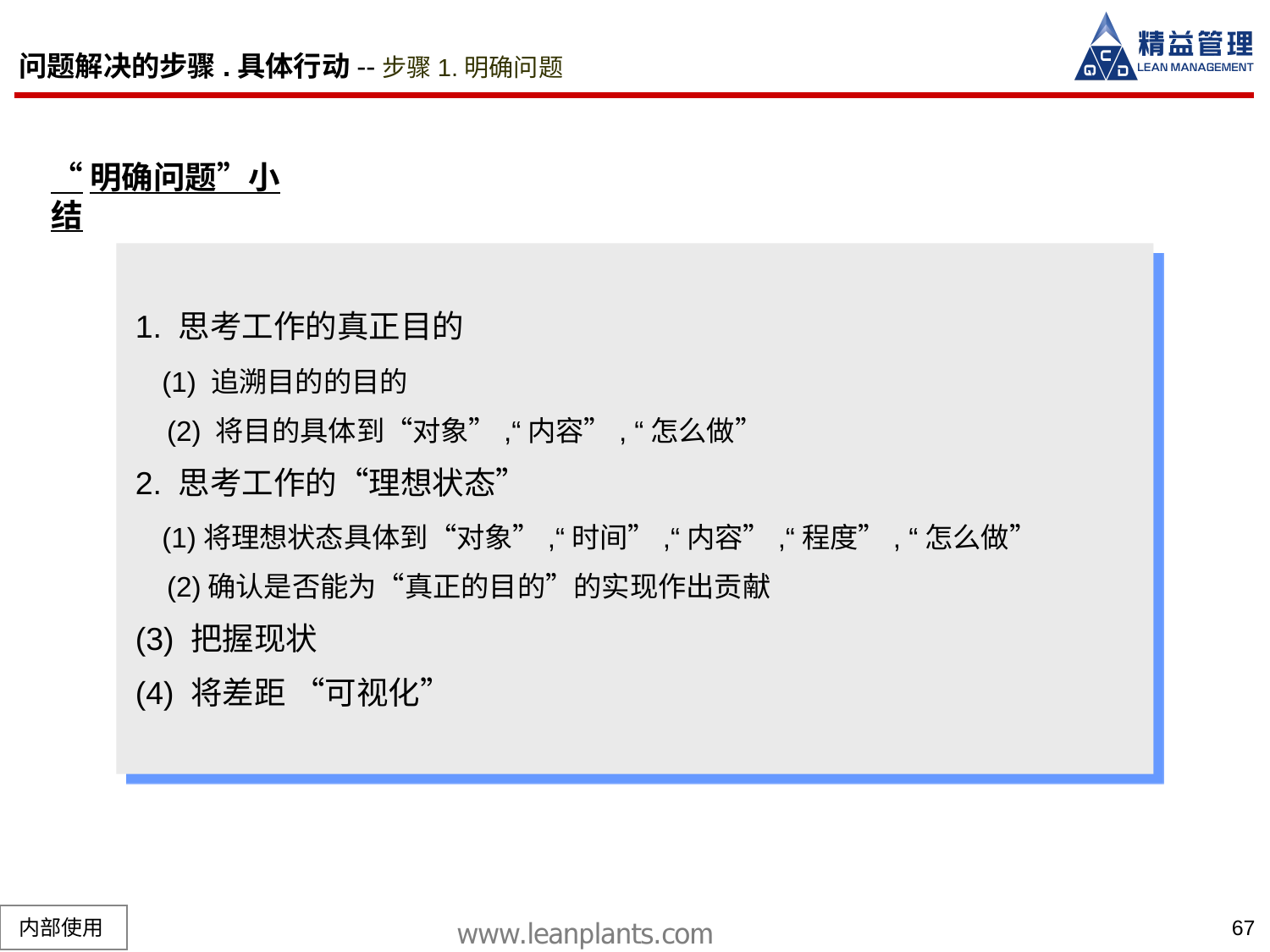

问题解决的步骤.具体行动--步骤1.明确问题
“明确问题”小结

1. 思考工作的真正目的
   (1) 追溯目的的目的
    (2) 将目的具体到“对象”,“内容”, “怎么做”
2. 思考工作的“理想状态”
   (1)将理想状态具体到“对象”,“时间”,“内容”,“程度”, “怎么做”
    (2)确认是否能为“真正的目的”的实现作出贡献
(3) 把握现状
(4) 将差距 “可视化”

内部使用